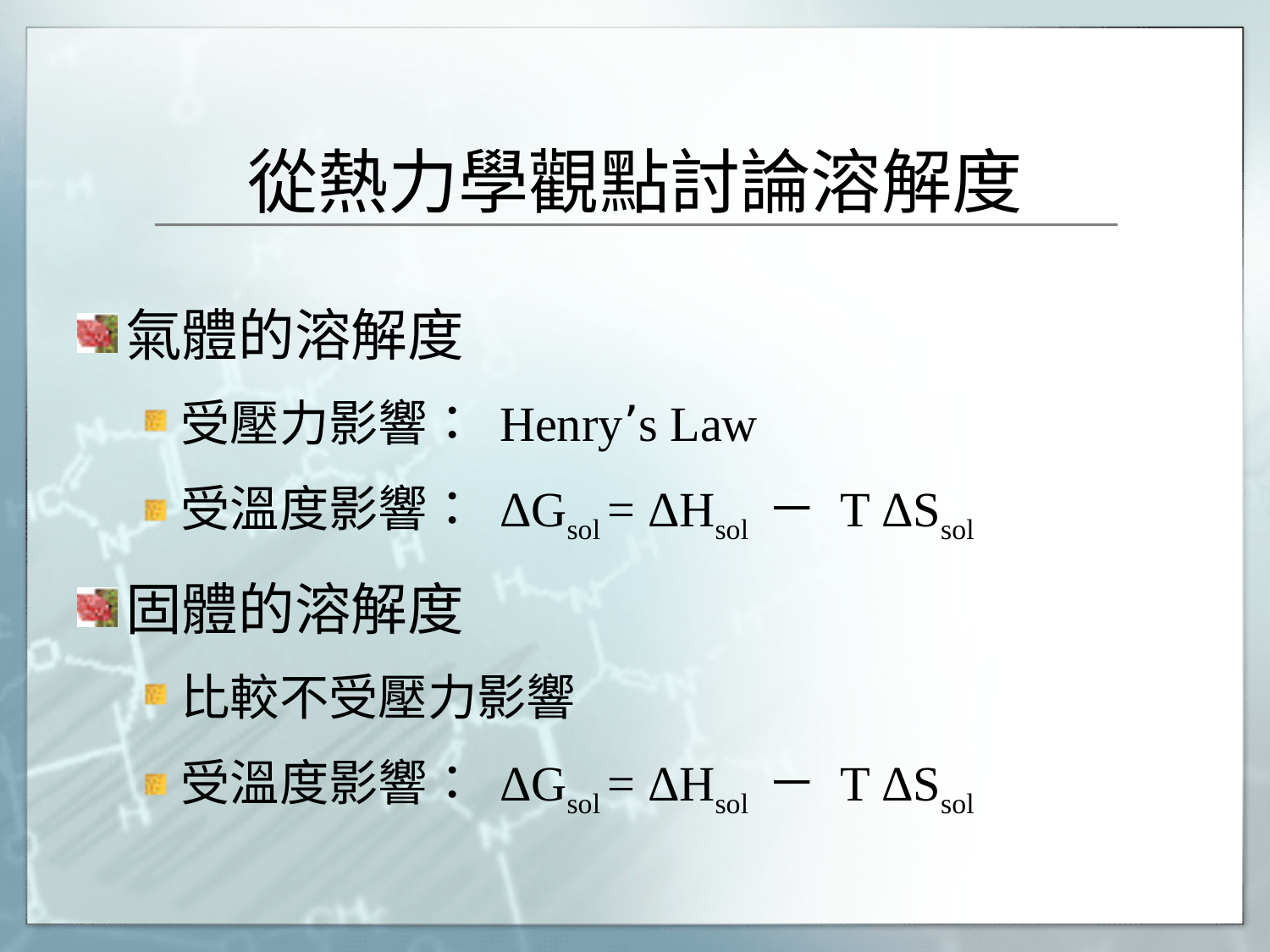

# 從熱力學觀點討論溶解度
氣體的溶解度
受壓力影響： Henry’s Law
受溫度影響： ΔGsol = ΔHsol － T ΔSsol
固體的溶解度
比較不受壓力影響
受溫度影響： ΔGsol = ΔHsol － T ΔSsol